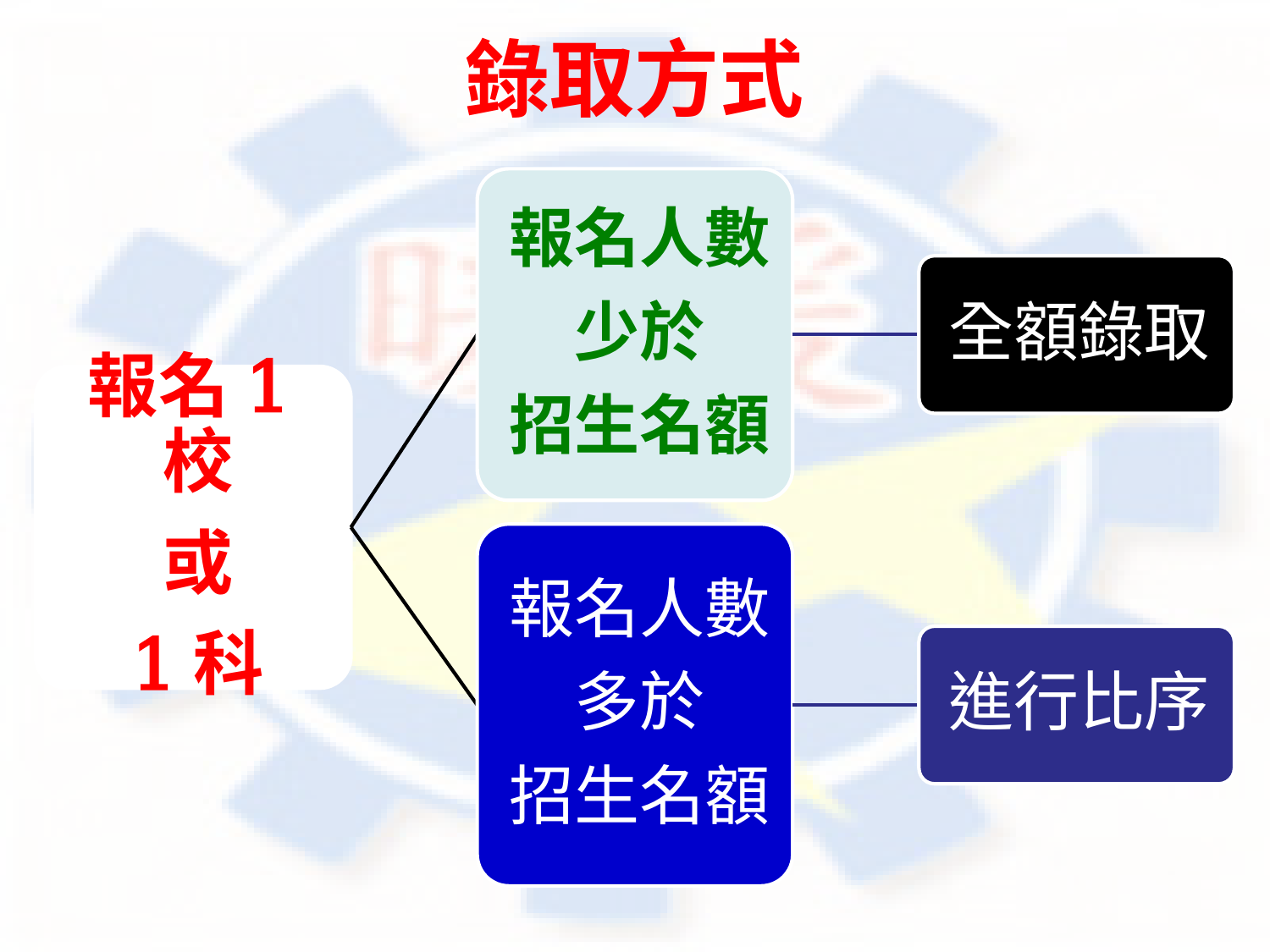

# 錄取方式
報名1校
或
1科

報名人數
少於
招生名額

全額錄取

報名人數
多於
招生名額

進行比序